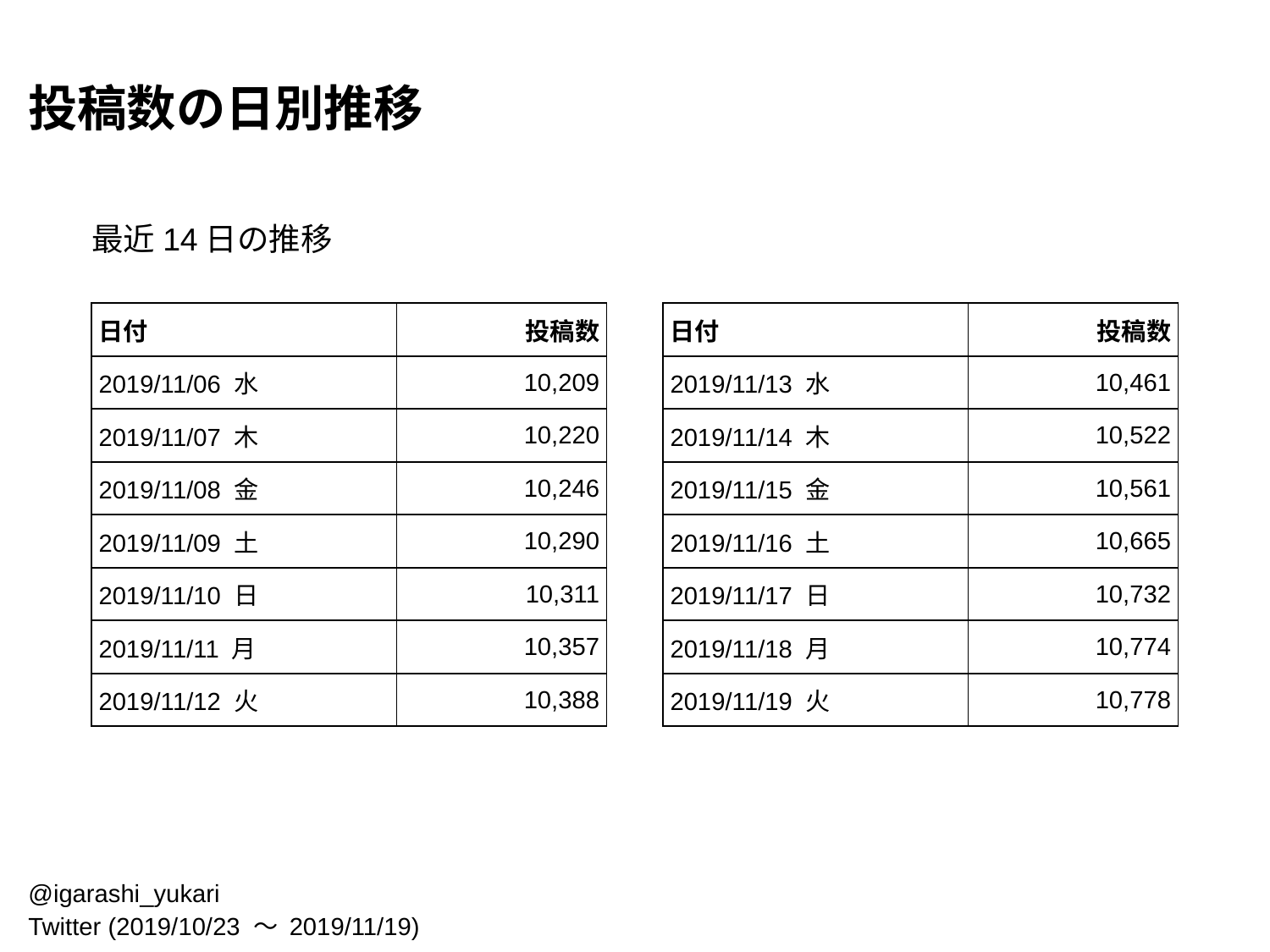

投稿数の日別推移
最近14日の推移
| 日付 | 投稿数 |
| --- | --- |
| 2019/11/06 水 | 10,209 |
| 2019/11/07 木 | 10,220 |
| 2019/11/08 金 | 10,246 |
| 2019/11/09 土 | 10,290 |
| 2019/11/10 日 | 10,311 |
| 2019/11/11 月 | 10,357 |
| 2019/11/12 火 | 10,388 |
| 日付 | 投稿数 |
| --- | --- |
| 2019/11/13 水 | 10,461 |
| 2019/11/14 木 | 10,522 |
| 2019/11/15 金 | 10,561 |
| 2019/11/16 土 | 10,665 |
| 2019/11/17 日 | 10,732 |
| 2019/11/18 月 | 10,774 |
| 2019/11/19 火 | 10,778 |
@igarashi_yukari
Twitter (2019/10/23 〜 2019/11/19)